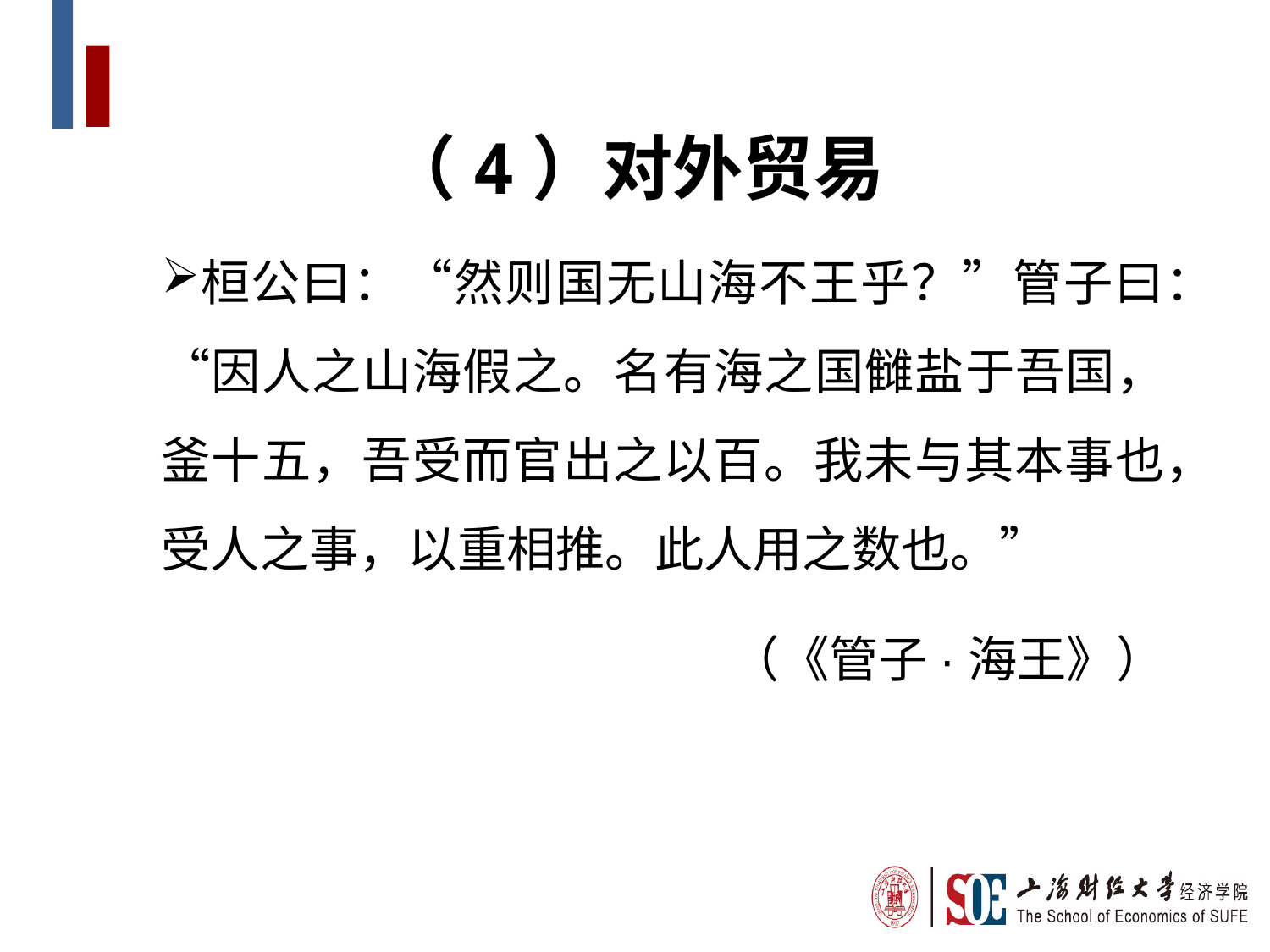

（4）对外贸易
桓公曰：“然则国无山海不王乎？”管子曰：“因人之山海假之。名有海之国雠盐于吾国，釜十五，吾受而官出之以百。我未与其本事也，受人之事，以重相推。此人用之数也。”
（《管子·海王》）